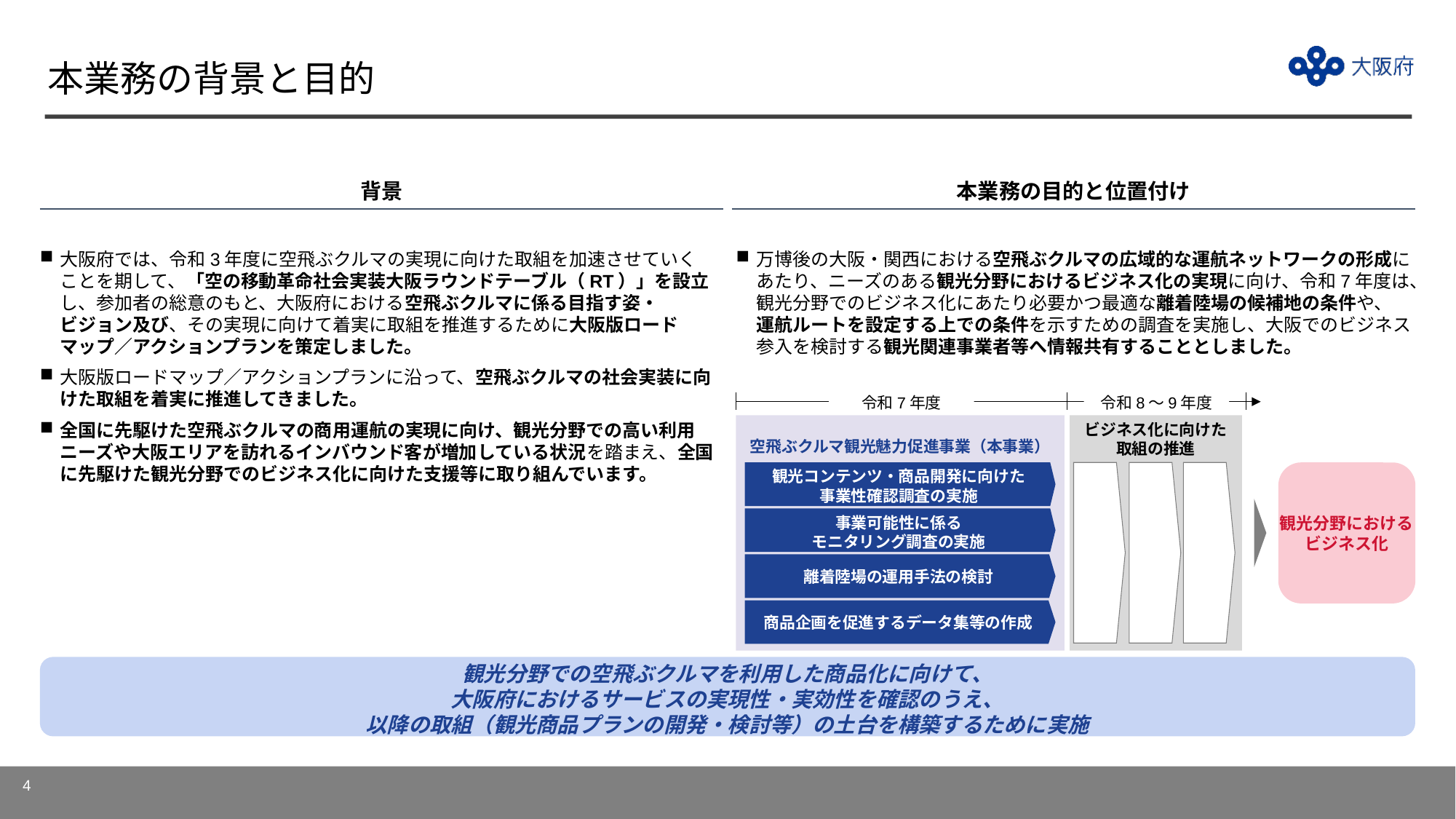

# 本業務の背景と目的
背景
本業務の目的と位置付け
大阪府では、令和3年度に空飛ぶクルマの実現に向けた取組を加速させていく
ことを期して、「空の移動革命社会実装大阪ラウンドテーブル（RT）」を設立し、参加者の総意のもと、大阪府における空飛ぶクルマに係る目指す姿・
ビジョン及び、その実現に向けて着実に取組を推進するために大阪版ロード
マップ／アクションプランを策定しました。
大阪版ロードマップ／アクションプランに沿って、空飛ぶクルマの社会実装に向けた取組を着実に推進してきました。
全国に先駆けた空飛ぶクルマの商用運航の実現に向け、観光分野での高い利用ニーズや大阪エリアを訪れるインバウンド客が増加している状況を踏まえ、全国に先駆けた観光分野でのビジネス化に向けた支援等に取り組んでいます。
万博後の⼤阪・関⻄における空⾶ぶクルマの広域的な運航ネットワークの形成にあたり、ニーズのある観光分野におけるビジネス化の実現に向け、令和7年度は、観光分野でのビジネス化にあたり必要かつ最適な離着陸場の候補地の条件や、
運航ルートを設定する上での条件を⽰すための調査を実施し、⼤阪でのビジネス参⼊を検討する観光関連事業者等へ情報共有することとしました。
令和7年度
令和8～9年度
空飛ぶクルマ観光魅力促進事業（本事業）
ビジネス化に向けた
取組の推進
観光コンテンツ・商品開発に向けた
事業性確認調査の実施
事業可能性に係る
モニタリング調査の実施
離着陸場の運⽤⼿法の検討
商品企画を促進するデータ集等の作成

観光分野における
ビジネス化

観光分野での空飛ぶクルマを利用した商品化に向けて、
大阪府におけるサービスの実現性・実効性を確認のうえ、
以降の取組（観光商品プランの開発・検討等）の土台を構築するために実施